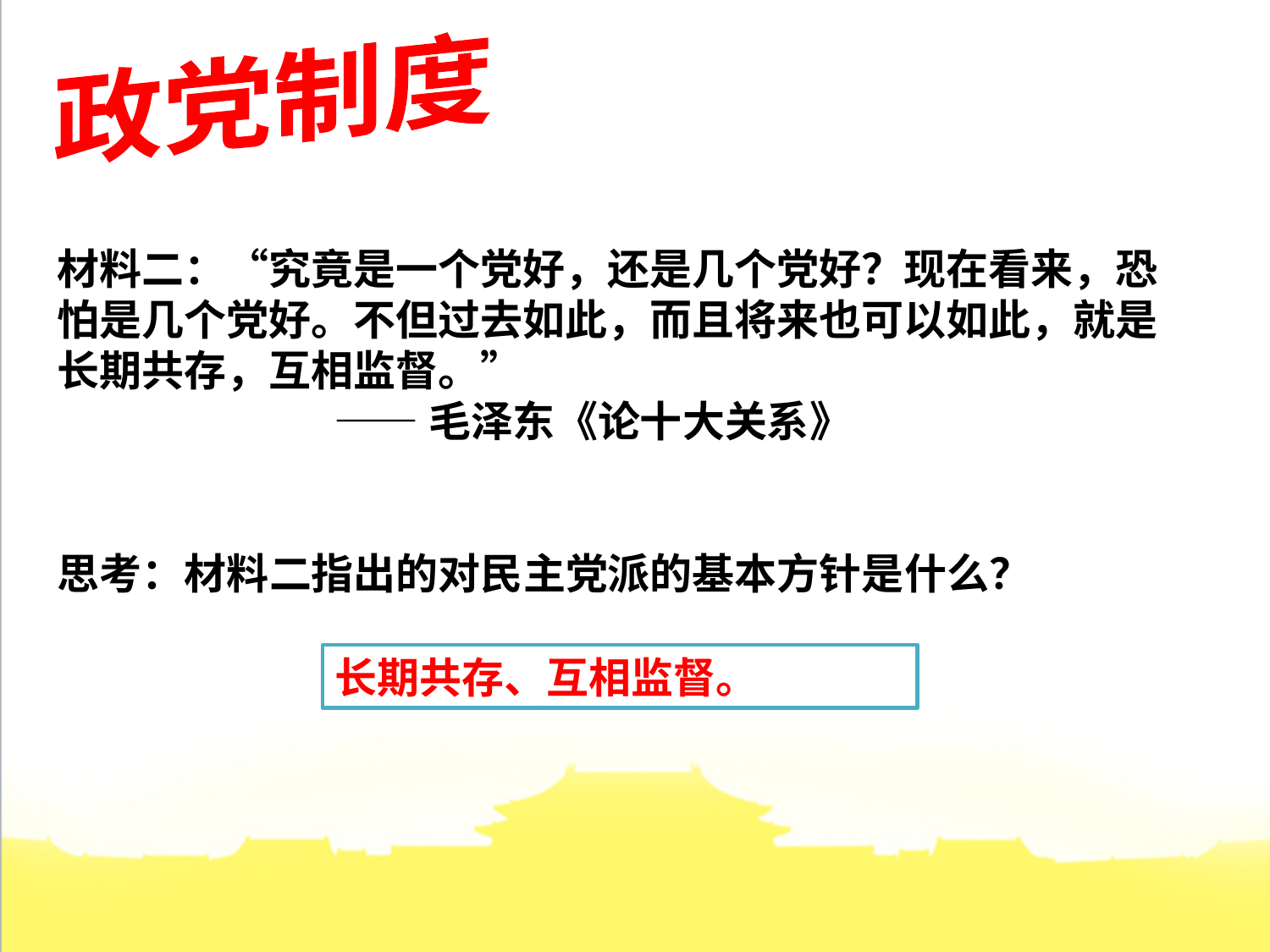

政党制度
材料二：“究竟是一个党好，还是几个党好？现在看来，恐怕是几个党好。不但过去如此，而且将来也可以如此，就是长期共存，互相监督。”
                             ——毛泽东《论十大关系》

思考：材料二指出的对民主党派的基本方针是什么？
长期共存、互相监督。